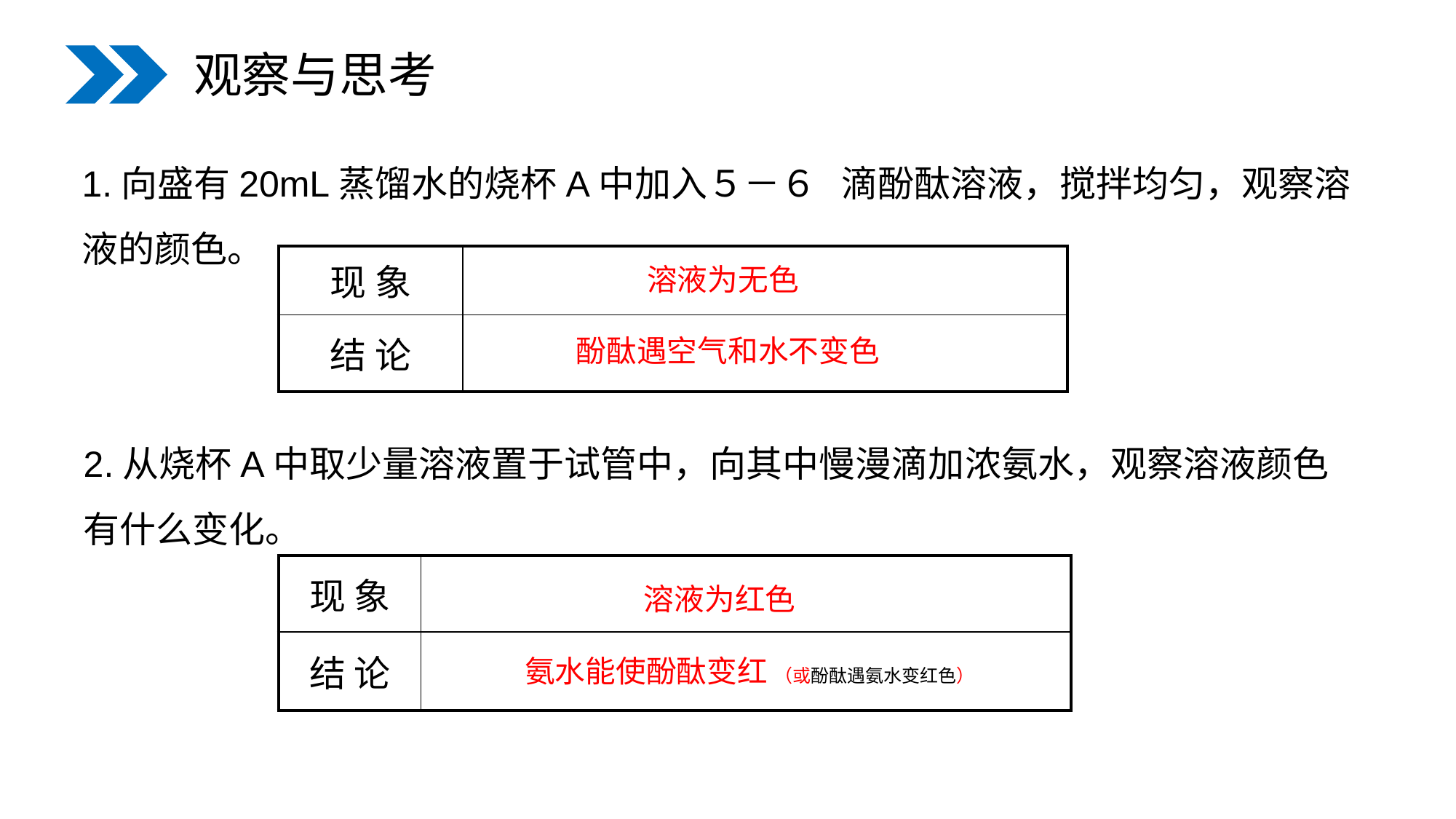

观察与思考
1.向盛有20mL蒸馏水的烧杯A中加入５－６   滴酚酞溶液，搅拌均匀，观察溶液的颜色。
| 现 象 |  |
| --- | --- |
| 结 论 |  |
溶液为无色
酚酞遇空气和水不变色
2.从烧杯A中取少量溶液置于试管中，向其中慢漫滴加浓氨水，观察溶液颜色有什么变化。
| 现 象 |  |
| --- | --- |
| 结 论 |  |
溶液为红色
氨水能使酚酞变红 （或酚酞遇氨水变红色）